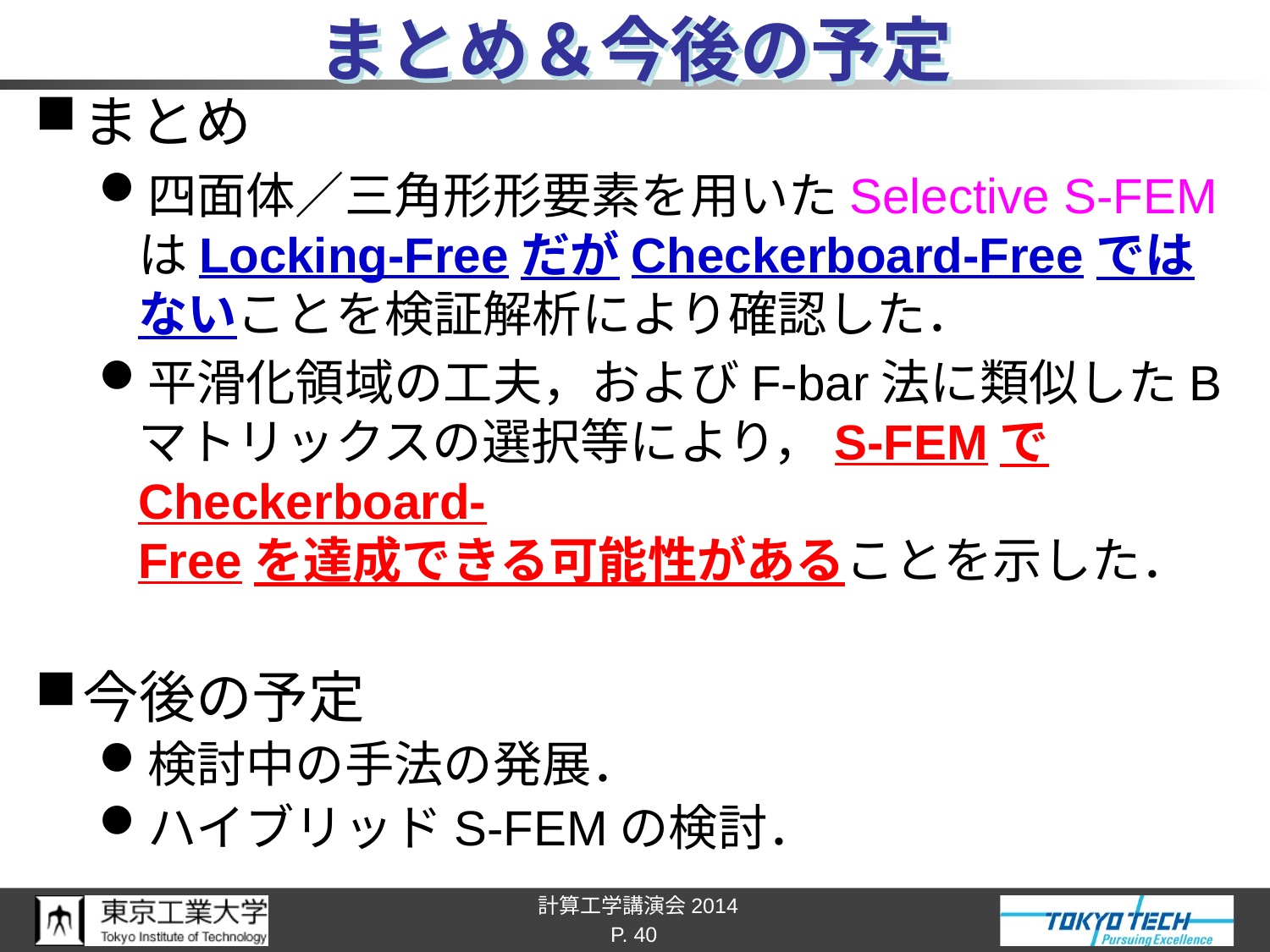

# まとめ＆今後の予定
まとめ
四面体／三角形形要素を用いたSelective S-FEMはLocking-FreeだがCheckerboard-Freeではないことを検証解析により確認した．
平滑化領域の工夫，およびF-bar法に類似したBマトリックスの選択等により，S-FEMでCheckerboard-
Freeを達成できる可能性があることを示した．

今後の予定
検討中の手法の発展．
ハイブリッドS-FEMの検討．
P. 40